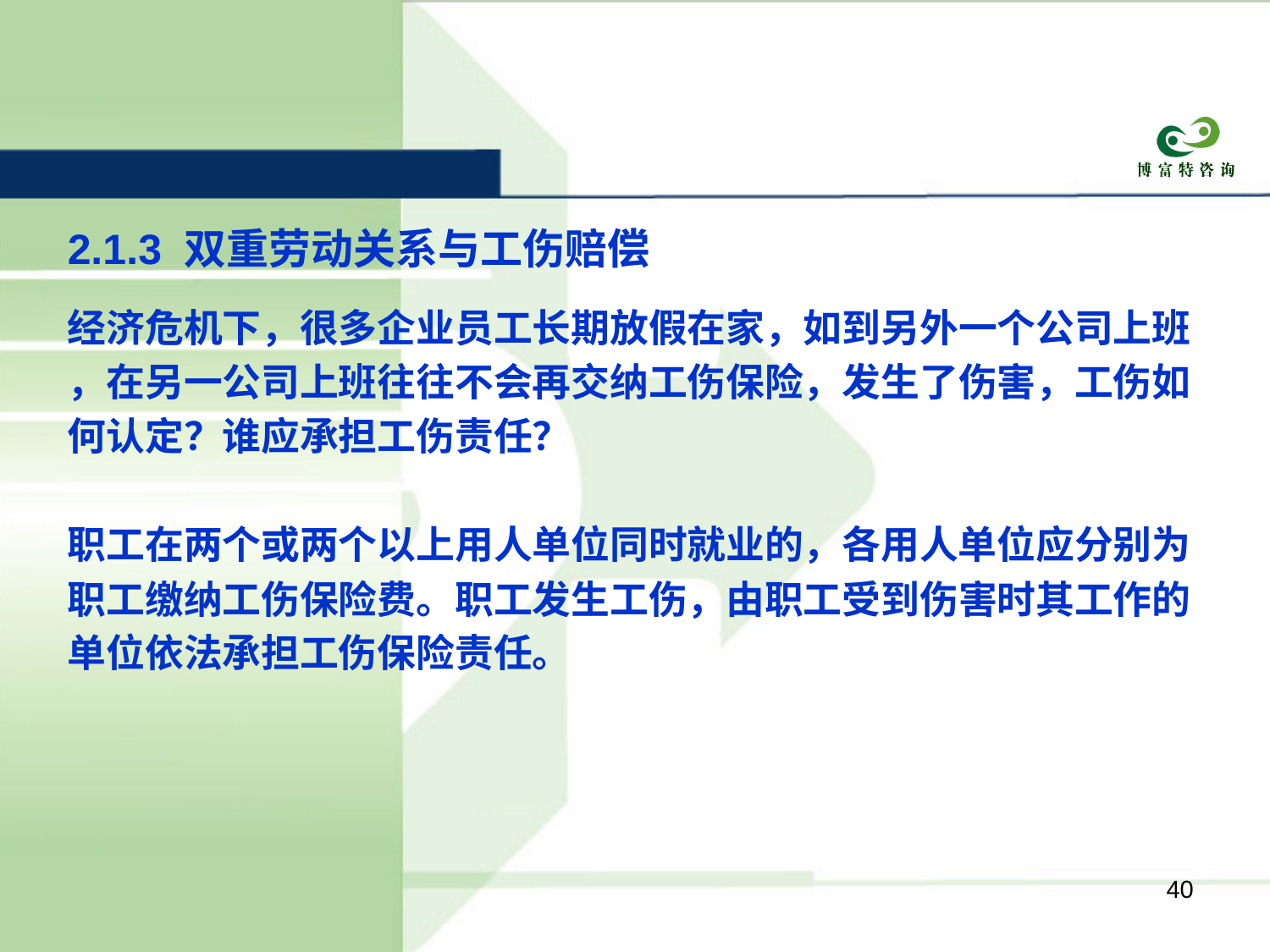

2.1.3 双重劳动关系与工伤赔偿

经济危机下，很多企业员工长期放假在家，如到另外一个公司上班
，在另一公司上班往往不会再交纳工伤保险，发生了伤害，工伤如
何认定？谁应承担工伤责任？

职工在两个或两个以上用人单位同时就业的，各用人单位应分别为
职工缴纳工伤保险费。职工发生工伤，由职工受到伤害时其工作的
单位依法承担工伤保险责任。
40